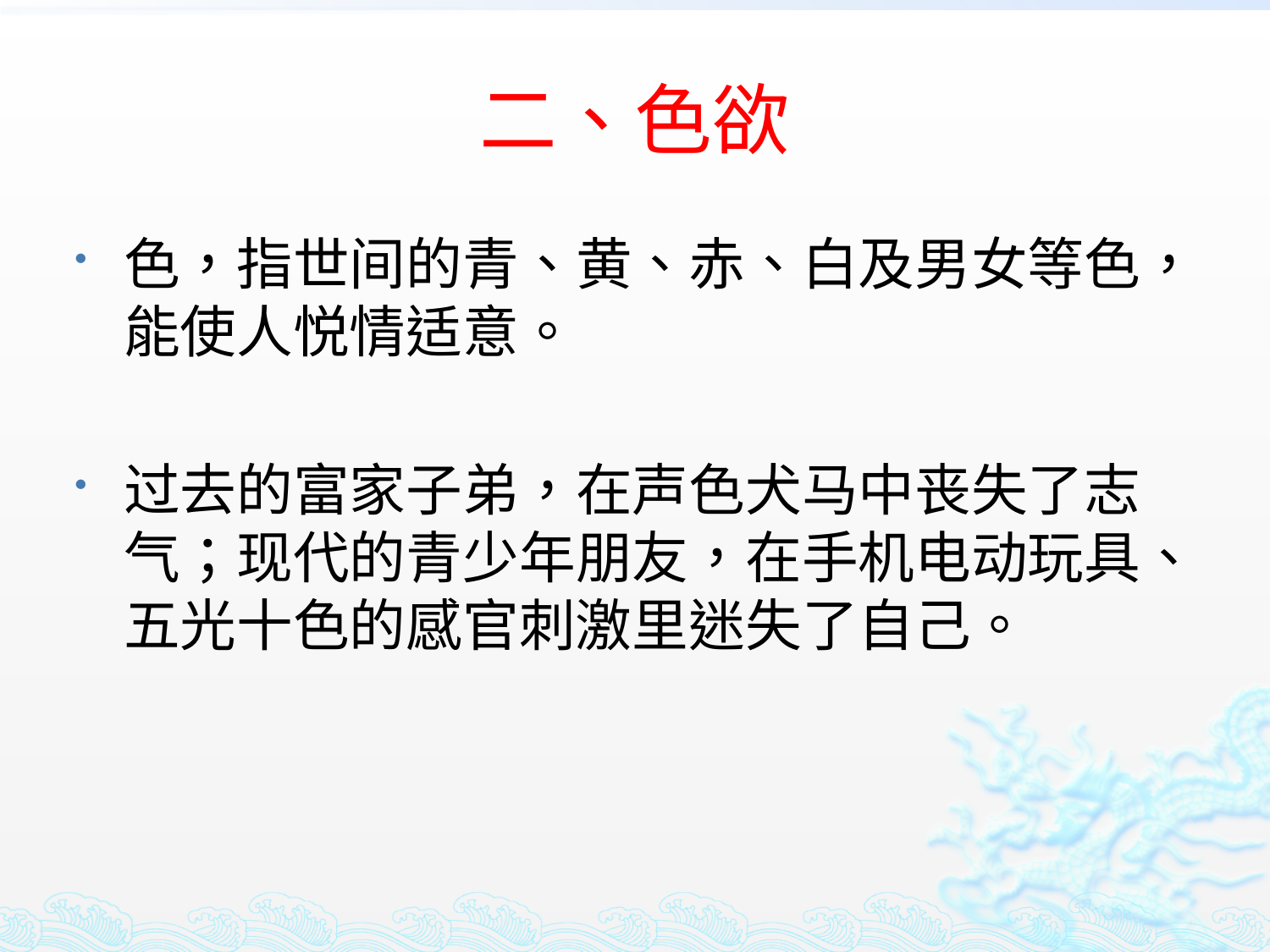

# 二、色欲
色，指世间的青、黄、赤、白及男女等色，能使人悦情适意。

过去的富家子弟，在声色犬马中丧失了志气；现代的青少年朋友，在手机电动玩具、五光十色的感官刺激里迷失了自己。